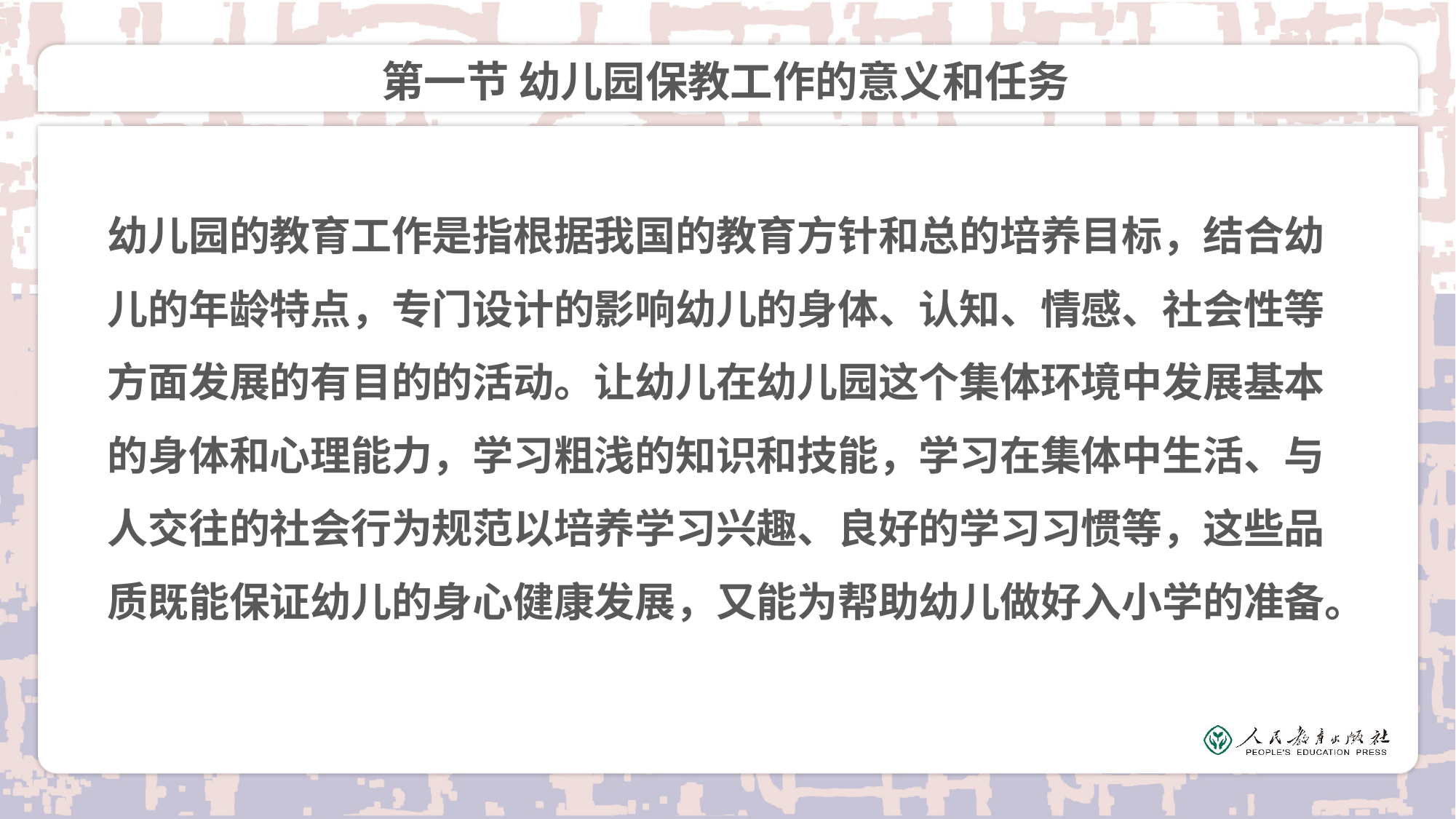

# 第一节 幼儿园保教工作的意义和任务
幼儿园的教育工作是指根据我国的教育方针和总的培养目标，结合幼儿的年龄特点，专门设计的影响幼儿的身体、认知、情感、社会性等方面发展的有目的的活动。让幼儿在幼儿园这个集体环境中发展基本的身体和心理能力，学习粗浅的知识和技能，学习在集体中生活、与人交往的社会行为规范以培养学习兴趣、良好的学习习惯等，这些品质既能保证幼儿的身心健康发展，又能为帮助幼儿做好入小学的准备。